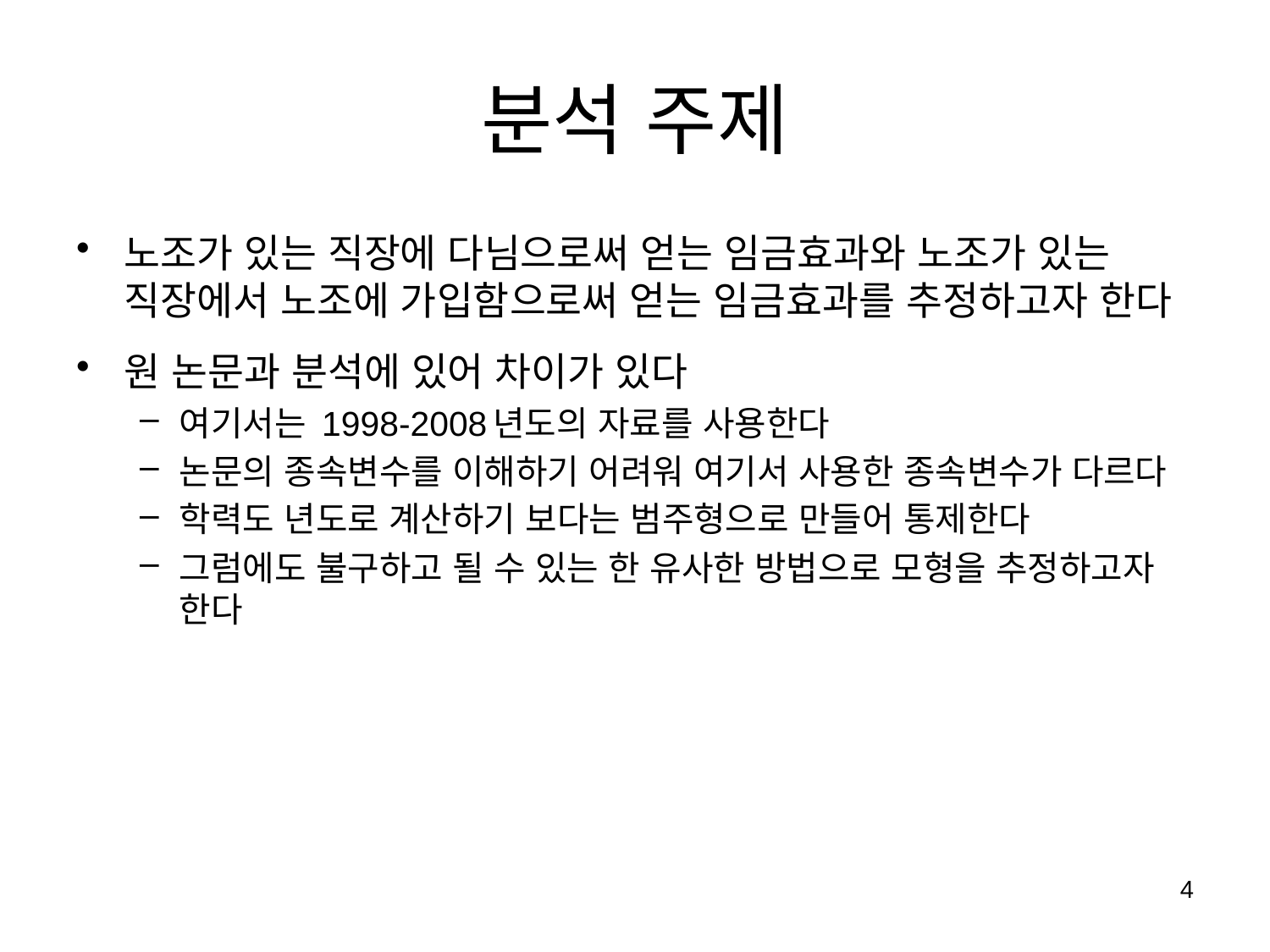

# 분석 주제
노조가 있는 직장에 다님으로써 얻는 임금효과와 노조가 있는 직장에서 노조에 가입함으로써 얻는 임금효과를 추정하고자 한다
원 논문과 분석에 있어 차이가 있다
여기서는 1998-2008년도의 자료를 사용한다
논문의 종속변수를 이해하기 어려워 여기서 사용한 종속변수가 다르다
학력도 년도로 계산하기 보다는 범주형으로 만들어 통제한다
그럼에도 불구하고 될 수 있는 한 유사한 방법으로 모형을 추정하고자 한다
4